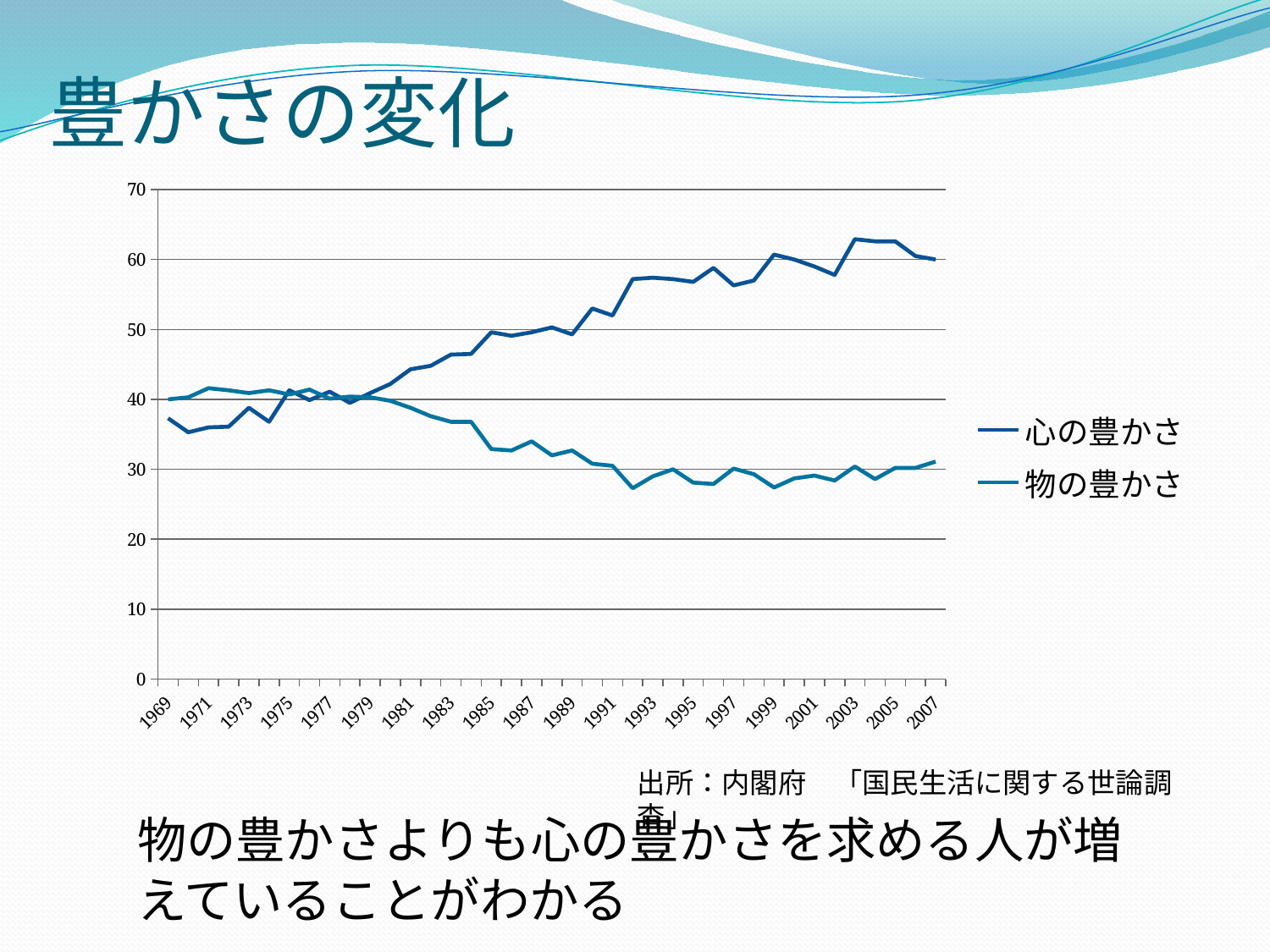

# 豊かさの変化

### Chart

| Category |  |  |
|---|---|---|
| 1969 | 37.3 | 40.0 |
| 1970 | 35.3 | 40.3 |
| 1971 | 36.0 | 41.6 |
| 1972 | 36.1 | 41.3 |
| 1973 | 38.8 | 40.9 |
| 1974 | 36.8 | 41.3 |
| 1975 | 41.3 | 40.7 |
| 1976 | 39.9 | 41.4 |
| 1977 | 41.1 | 40.1 |
| 1978 | 39.5 | 40.4 |
| 1979 | 40.9 | 40.3 |
| 1980 | 42.2 | 39.8 |
| 1981 | 44.3 | 38.8 |
| 1982 | 44.8 | 37.6 |
| 1983 | 46.4 | 36.8 |
| 1984 | 46.5 | 36.8 |
| 1985 | 49.6 | 32.9 |
| 1986 | 49.1 | 32.7 |
| 1987 | 49.6 | 34.0 |
| 1988 | 50.3 | 32.0 |
| 1989 | 49.3 | 32.7 |
| 1990 | 53.0 | 30.8 |
| 1991 | 52.0 | 30.5 |
| 1992 | 57.2 | 27.3 |
| 1993 | 57.4 | 29.0 |
| 1994 | 57.2 | 30.0 |
| 1995 | 56.8 | 28.1 |
| 1996 | 58.8 | 27.9 |
| 1997 | 56.3 | 30.1 |
| 1998 | 57.0 | 29.3 |
| 1999 | 60.7 | 27.4 |
| 2000 | 60.0 | 28.7 |
| 2001 | 59.0 | 29.1 |
| 2002 | 57.8 | 28.4 |
| 2003 | 62.9 | 30.4 |
| 2004 | 62.6 | 28.6 |
| 2005 | 62.6 | 30.2 |
| 2006 | 60.5 | 30.2 |
| 2007 | 60.0 | 31.1 |
出所：内閣府　「国民生活に関する世論調査」
物の豊かさよりも心の豊かさを求める人が増えていることがわかる